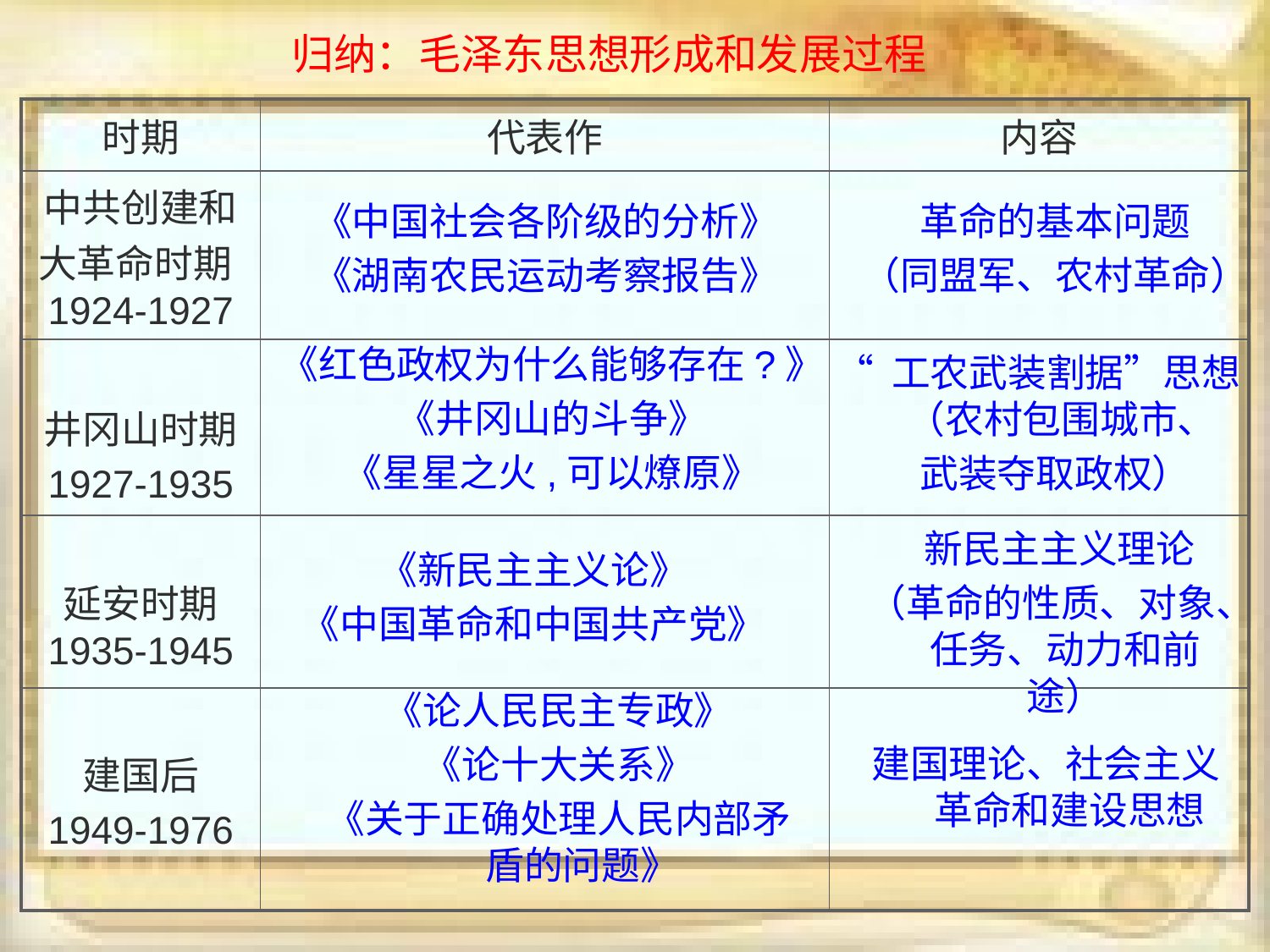

归纳：毛泽东思想形成和发展过程
| 时期 | 代表作 | 内容 |
| --- | --- | --- |
| 中共创建和大革命时期1924-1927 |  |  |
| 井冈山时期 1927-1935 |  |  |
| 延安时期 1935-1945 |  |  |
| 建国后 1949-1976 |  |  |
《中国社会各阶级的分析》
《湖南农民运动考察报告》
革命的基本问题
（同盟军、农村革命）
《红色政权为什么能够存在?》
《井冈山的斗争》
《星星之火,可以燎原》
“ 工农武装割据”思想（农村包围城市、
   武装夺取政权）
   新民主主义理论
（革命的性质、对象、任务、动力和前途）
《新民主主义论》
《中国革命和中国共产党》
《论人民民主专政》
《论十大关系》
《关于正确处理人民内部矛盾的问题》
建国理论、社会主义革命和建设思想